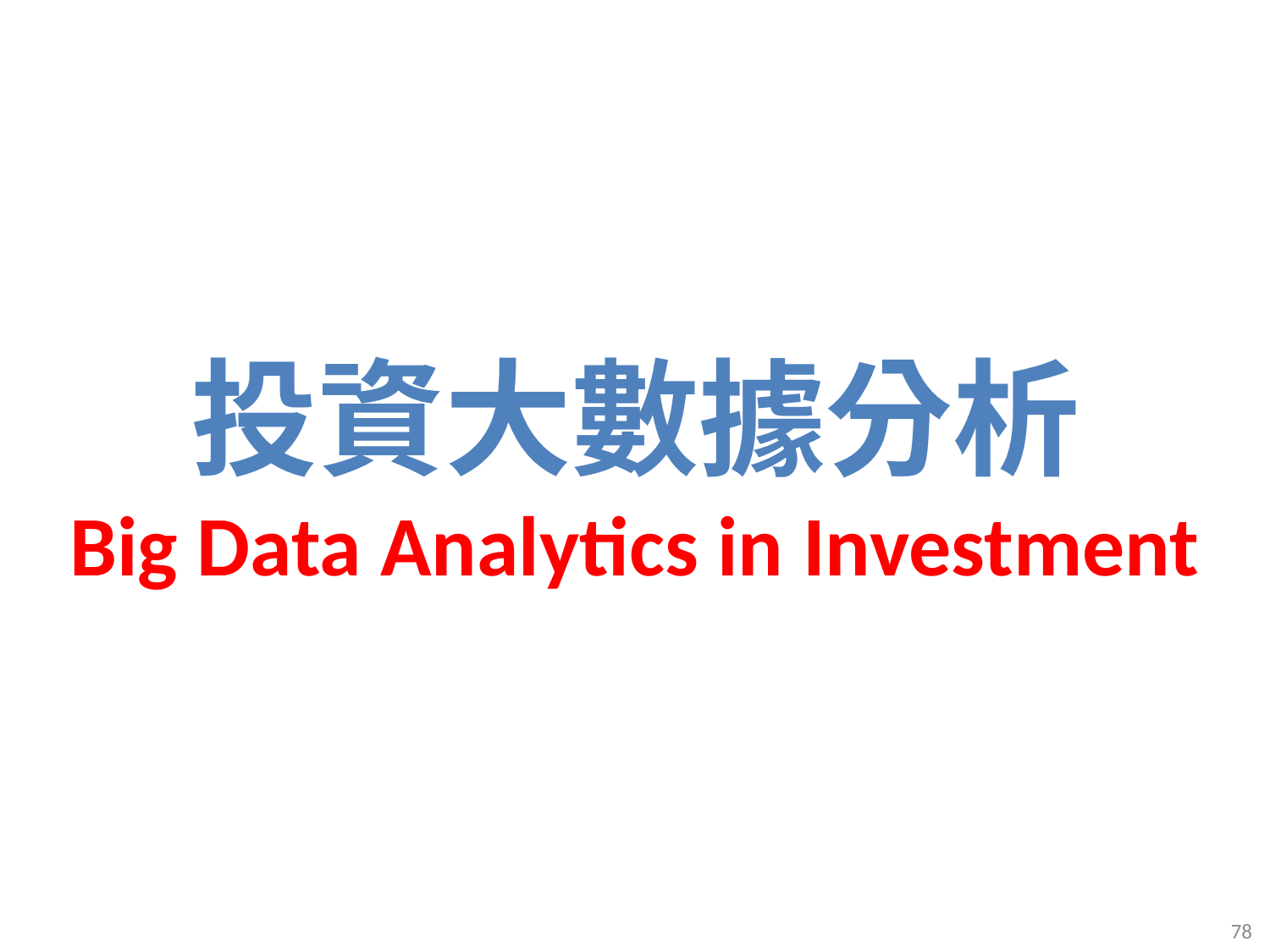

# 投資大數據分析 Big Data Analytics in Investment
78